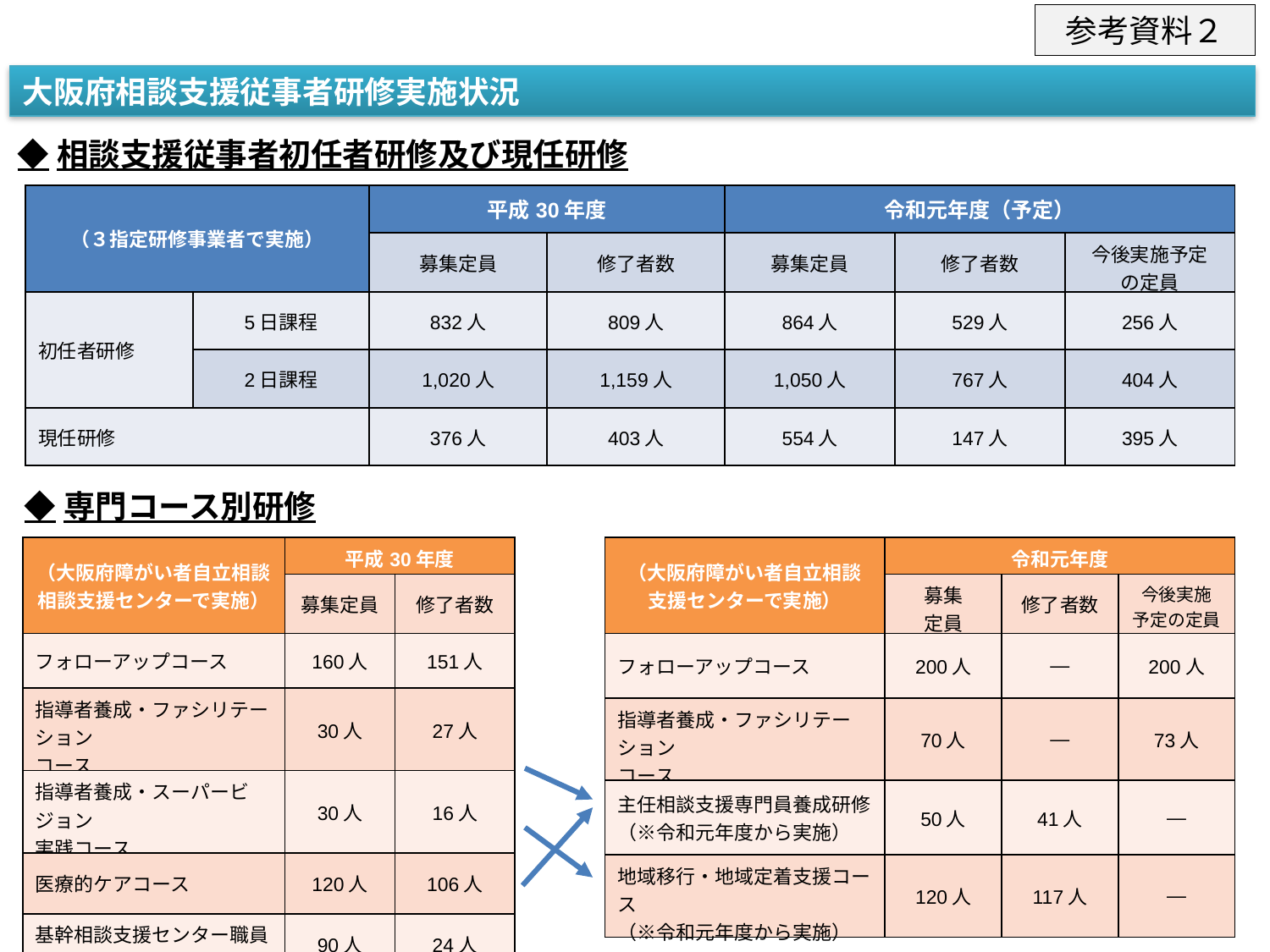

参考資料２
大阪府相談支援従事者研修実施状況
◆相談支援従事者初任者研修及び現任研修
| （３指定研修事業者で実施） |  | 平成30年度 |  | 令和元年度（予定） |  |  |
| --- | --- | --- | --- | --- | --- | --- |
|  |  | 募集定員 | 修了者数 | 募集定員 | 修了者数 | 今後実施予定 の定員 |
| 初任者研修 | 5日課程 | 832人 | 809人 | 864人 | 529人 | 256人 |
|  | 2日課程 | 1,020人 | 1,159人 | 1,050人 | 767人 | 404人 |
| 現任研修 |  | 376人 | 403人 | 554人 | 147人 | 395人 |
◆専門コース別研修

| （大阪府障がい者自立相談相談支援センターで実施） | 平成30年度 |  |
| --- | --- | --- |
|  | 募集定員 | 修了者数 |
| フォローアップコース | 160人 | 151人 |
| 指導者養成・ファシリテーション コース | 30人 | 27人 |
| 指導者養成・スーパービジョン 実践コース | 30人 | 16人 |
| 医療的ケアコース | 120人 | 106人 |
| 基幹相談支援センター職員 コース | 90人 | 24人 |
| （大阪府障がい者自立相談 支援センターで実施） | 令和元年度 |  |  |
| --- | --- | --- | --- |
|  | 募集 定員 | 修了者数 | 今後実施 予定の定員 |
| フォローアップコース | 200人 | ― | 200人 |
| 指導者養成・ファシリテーション コース | 70人 | ― | 73人 |
| 主任相談支援専門員養成研修 （※令和元年度から実施） | 50人 | 41人 | ― |
| 地域移行・地域定着支援コース （※令和元年度から実施） | 120人 | 117人 | ― |